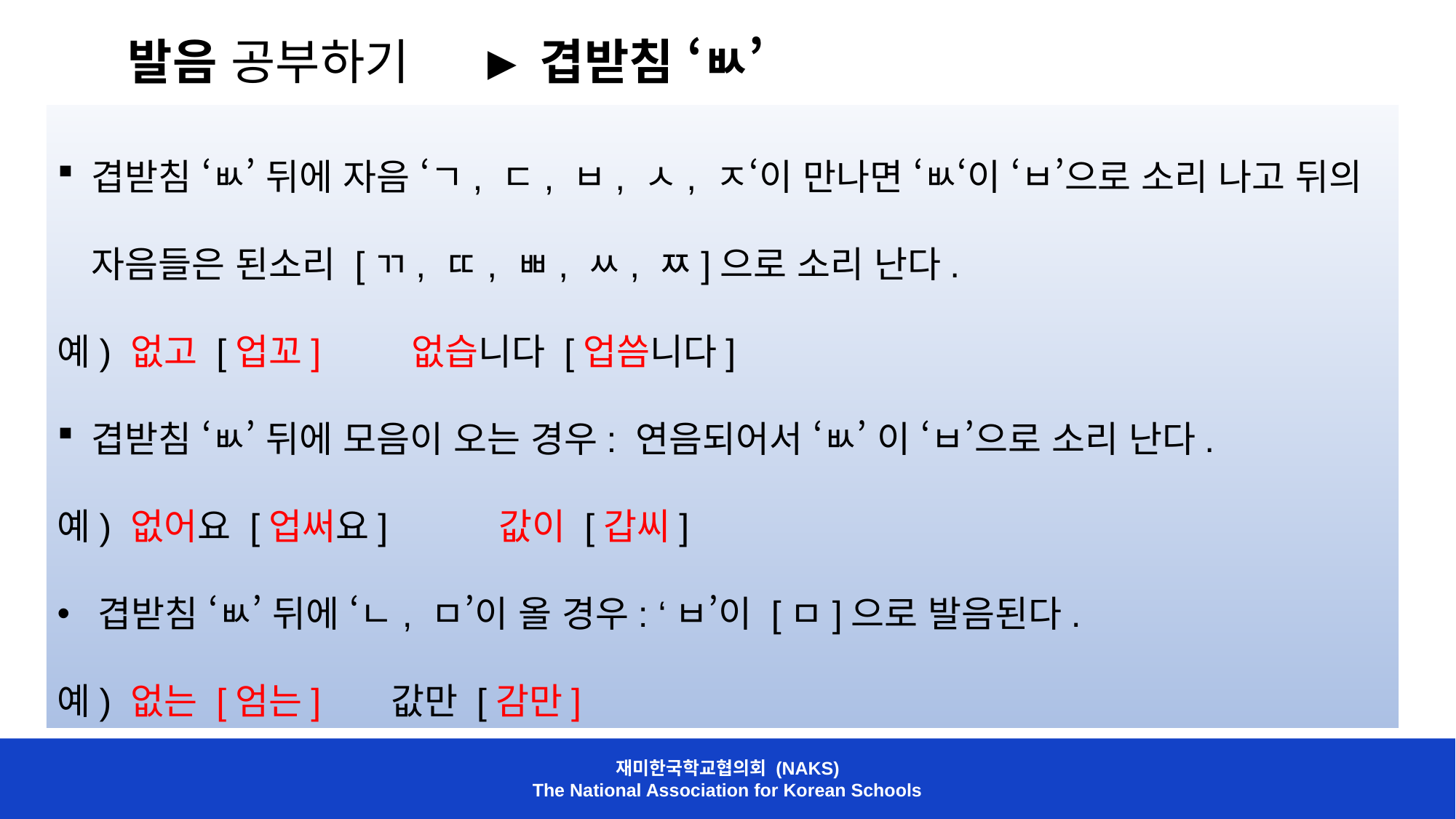

발음 공부하기     ► 겹받침 ‘ㅄ’
겹받침 ‘ㅄ’ 뒤에 자음 ‘ㄱ, ㄷ, ㅂ, ㅅ, ㅈ‘이 만나면 ‘ㅄ‘이 ‘ㅂ’으로 소리 나고 뒤의 자음들은 된소리 [ㄲ, ㄸ, ㅃ, ㅆ, ㅉ]으로 소리 난다.
예) 없고 [업꼬]        없습니다 [업씀니다]
겹받침 ‘ㅄ’ 뒤에 모음이 오는 경우: 연음되어서 ‘ㅄ’ 이 ‘ㅂ’으로 소리 난다.
예) 없어요 [업써요]          값이 [갑씨]
겹받침 ‘ㅄ’ 뒤에 ‘ㄴ, ㅁ’이 올 경우: ‘ㅂ’이 [ㅁ]으로 발음된다.
예) 없는 [엄는]      값만 [감만]
재미한국학교협의회 (NAKS)
The National Association for Korean Schools